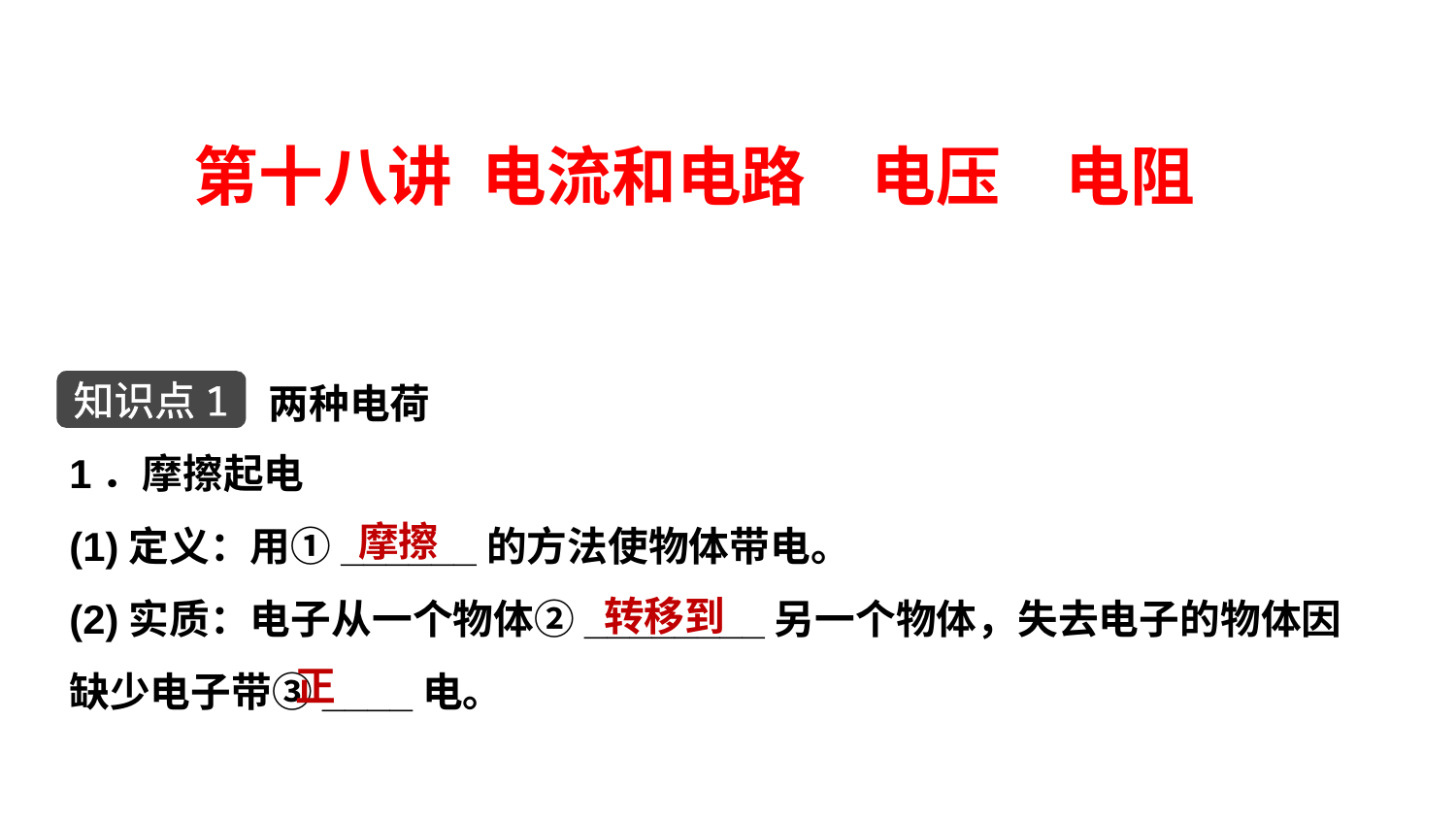

第十八讲  电流和电路　电压　电阻
两种电荷
知识点1
1．摩擦起电
(1)定义：用①______的方法使物体带电。
(2)实质：电子从一个物体②________另一个物体，失去电子的物体因缺少电子带③____电。
摩擦
转移到
正